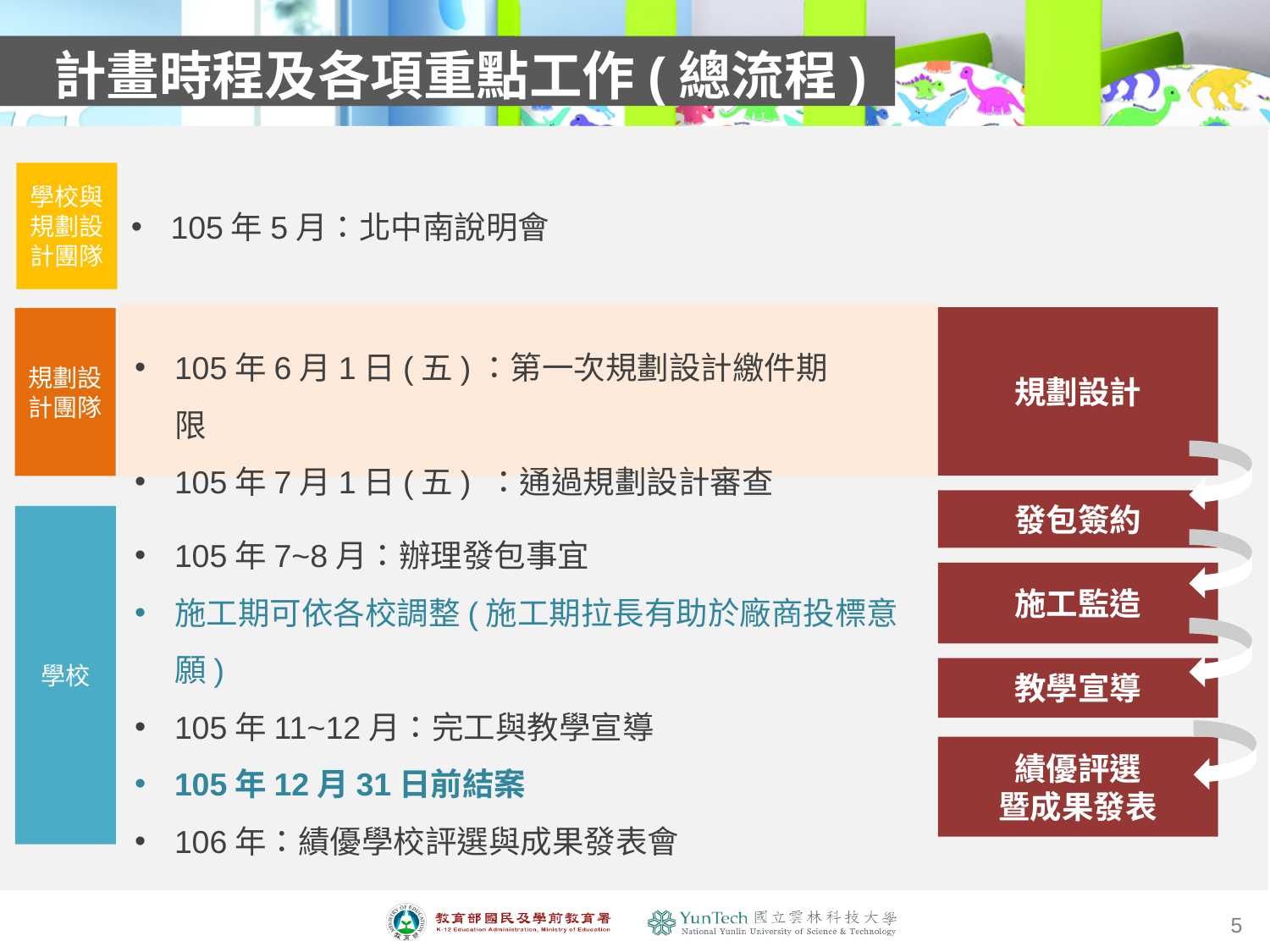

計畫時程及各項重點工作(總流程)
學校與規劃設計團隊
105年5月：北中南說明會

規劃設計
規劃設計團隊
105年6月1日(五)：第一次規劃設計繳件期限
105年7月1日(五) ：通過規劃設計審查

發包簽約
學校
105年7~8月：辦理發包事宜
施工期可依各校調整(施工期拉長有助於廠商投標意願)
105年11~12月：完工與教學宣導
105年12月31日前結案
106年：績優學校評選與成果發表會

施工監造

教學宣導

績優評選
暨成果發表